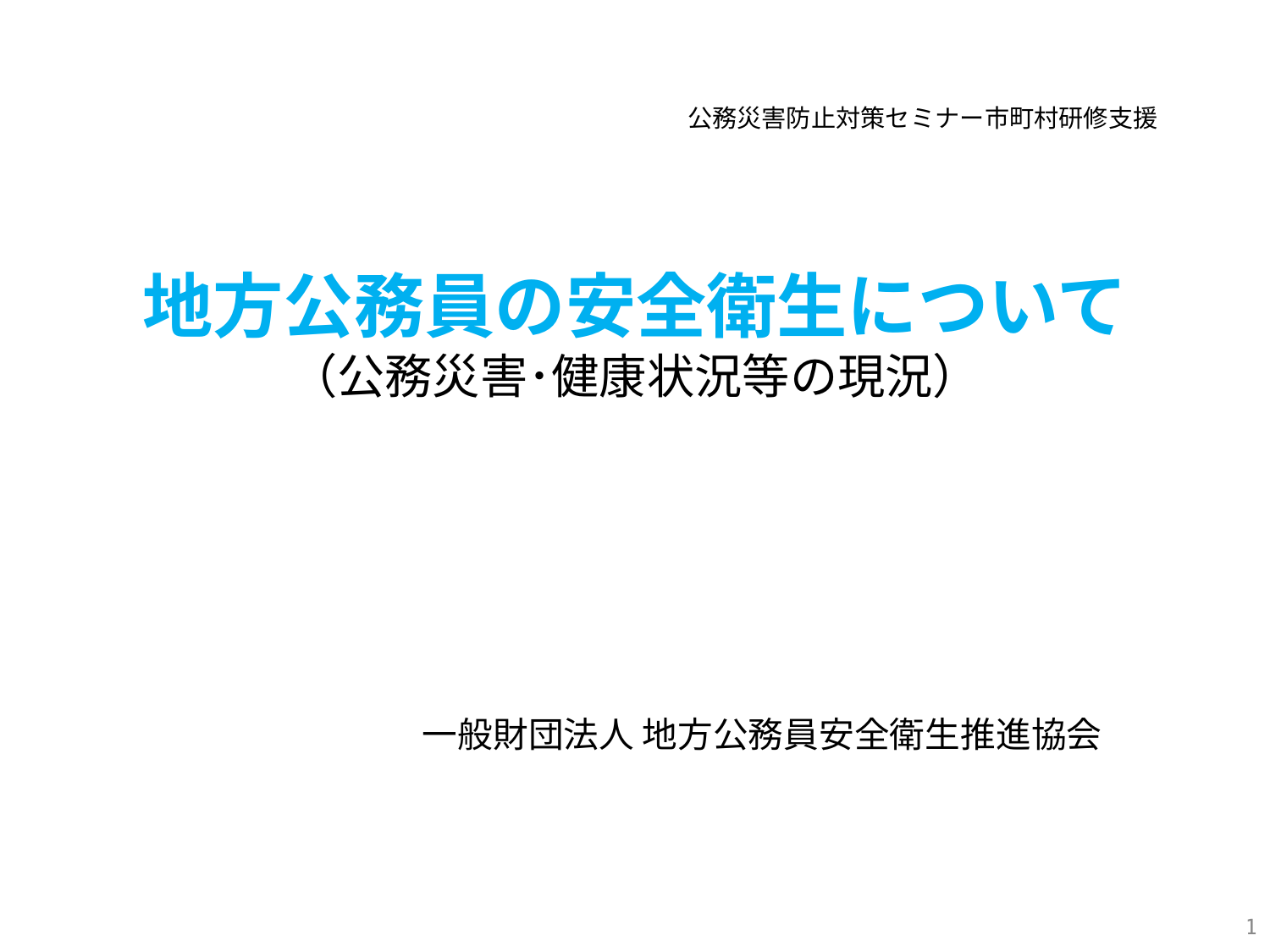

地方公務員の安全衛生について
（公務災害･健康状況等の現況）
公務災害防止対策セミナー市町村研修支援
一般財団法人 地方公務員安全衛生推進協会

1